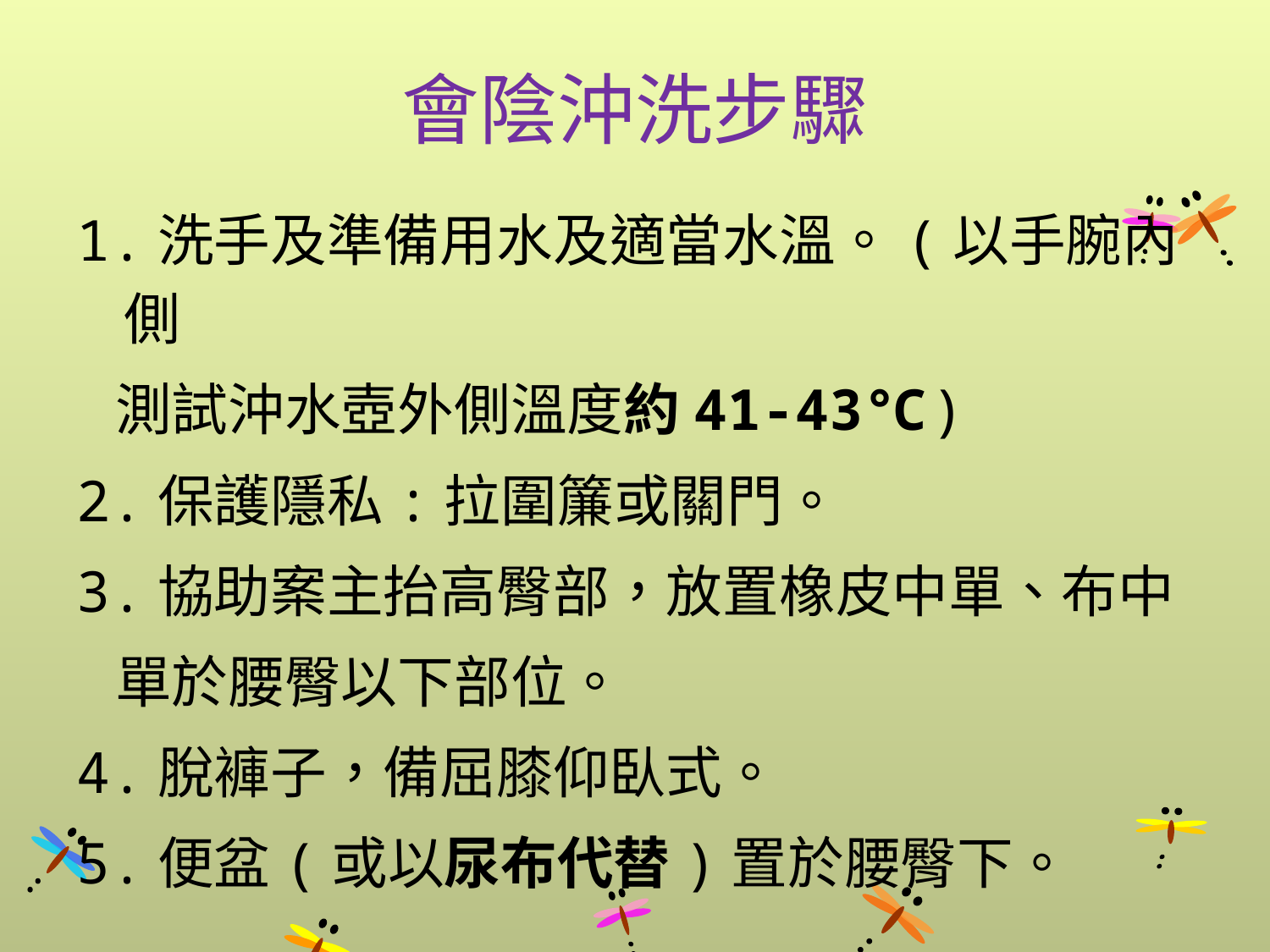

# 會陰沖洗步驟
1.洗手及準備用水及適當水溫。(以手腕內側
  測試沖水壺外側溫度約41-43℃)
2.保護隱私:拉圍簾或關門。
3.協助案主抬高臀部，放置橡皮中單、布中
  單於腰臀以下部位。
4.脫褲子，備屈膝仰臥式。
5.便盆(或以尿布代替)置於腰臀下。